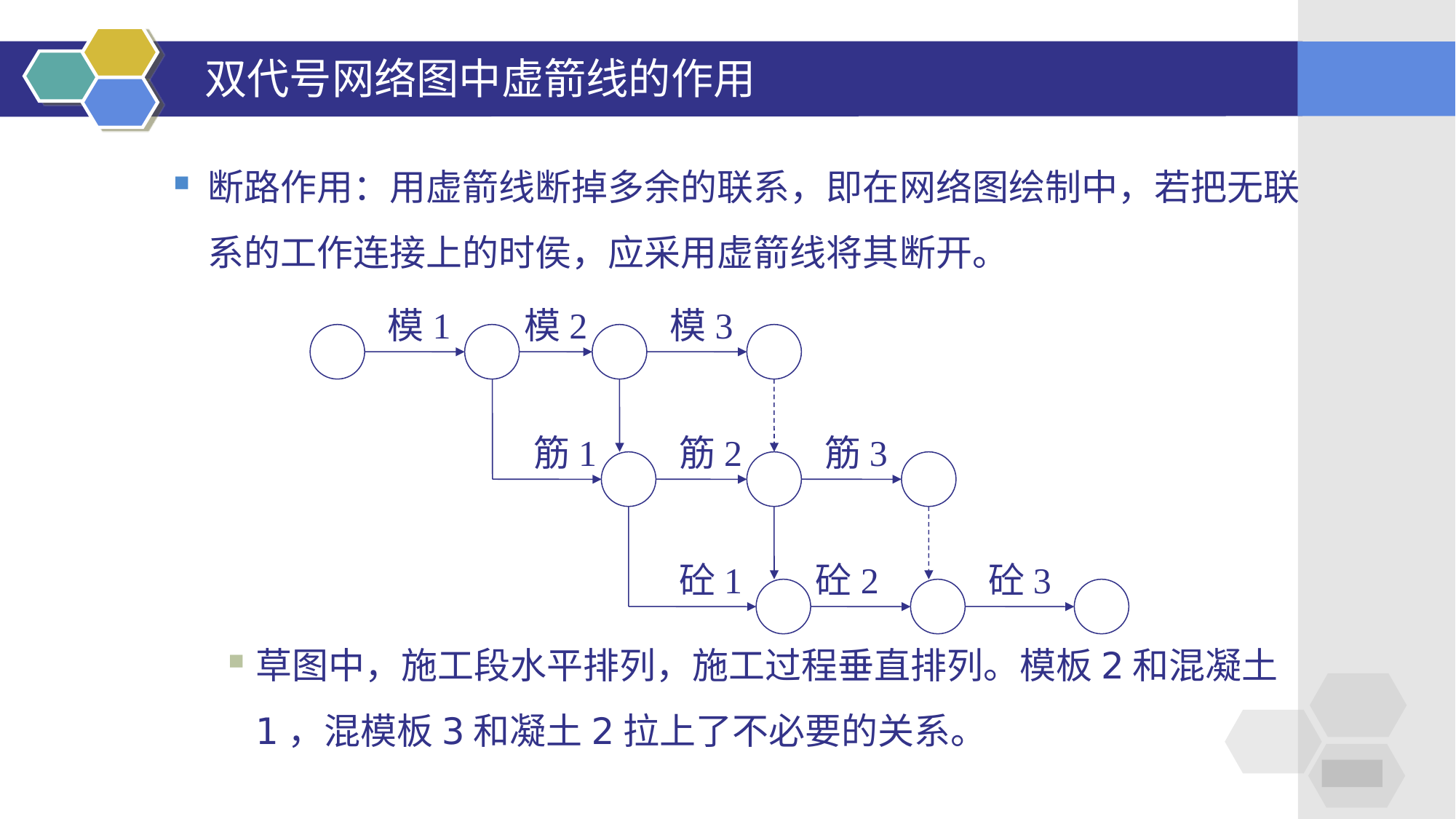

# 双代号网络图中虚箭线的作用
断路作用：用虚箭线断掉多余的联系，即在网络图绘制中，若把无联系的工作连接上的时侯，应采用虚箭线将其断开。

草图中，施工段水平排列，施工过程垂直排列。模板2和混凝土1，混模板3和凝土2拉上了不必要的关系。

模1

模2

模3

筋1

筋2

筋3

砼1

砼2

砼3

6